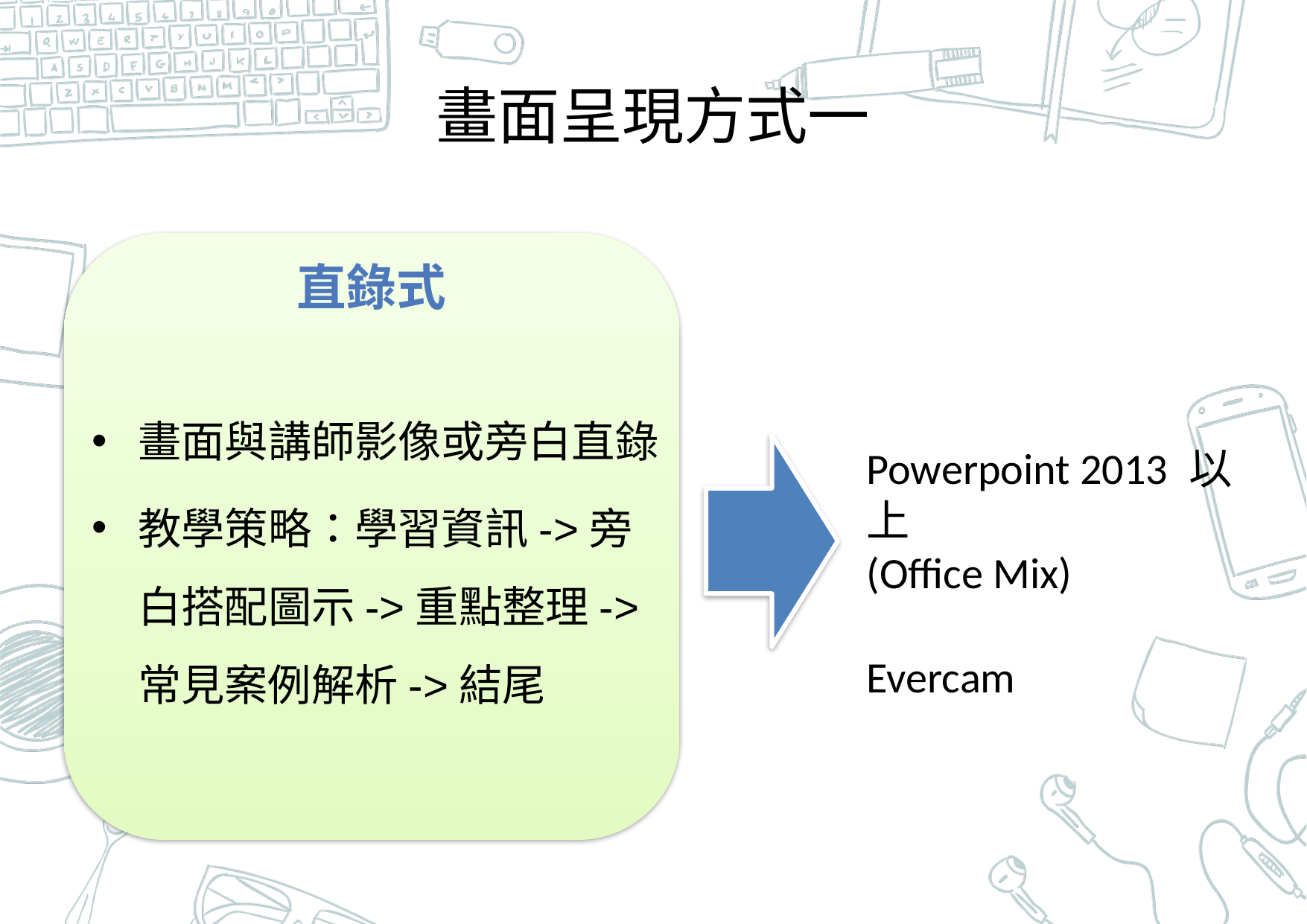

# 畫面呈現方式一

直錄式
畫面與講師影像或旁白直錄
教學策略：學習資訊->旁白搭配圖示->重點整理->常見案例解析->結尾

Powerpoint 2013 以上
(Office Mix)

Evercam